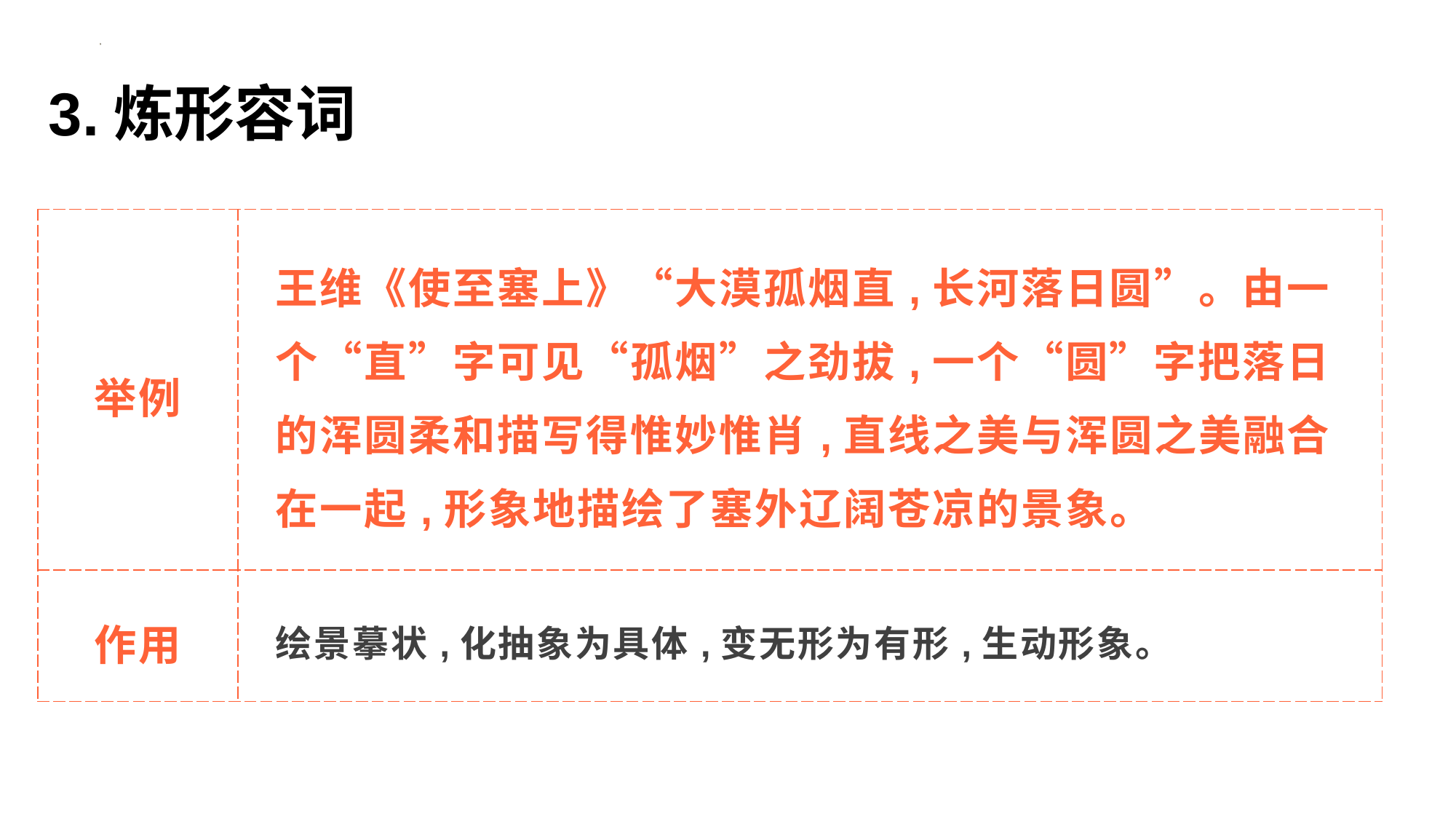

3.炼形容词
| 举例 | 王维《使至塞上》“大漠孤烟直,长河落日圆”。由一个“直”字可见“孤烟”之劲拔,一个“圆”字把落日的浑圆柔和描写得惟妙惟肖,直线之美与浑圆之美融合在一起,形象地描绘了塞外辽阔苍凉的景象。 |
| --- | --- |
| 作用 | 绘景摹状,化抽象为具体,变无形为有形,生动形象。 |